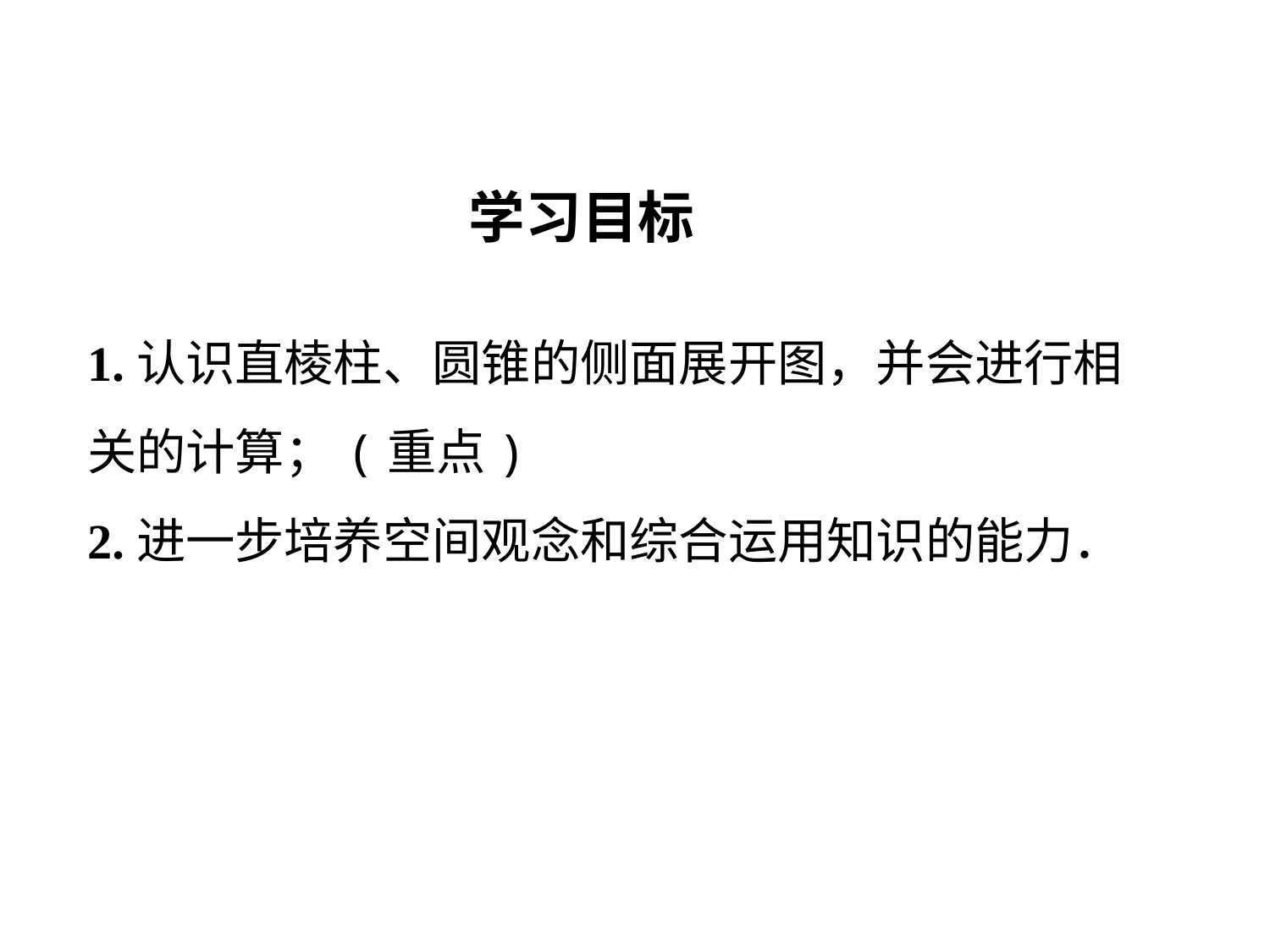

学习目标

1.认识直棱柱、圆锥的侧面展开图，并会进行相关的计算；(重点)
2.进一步培养空间观念和综合运用知识的能力．